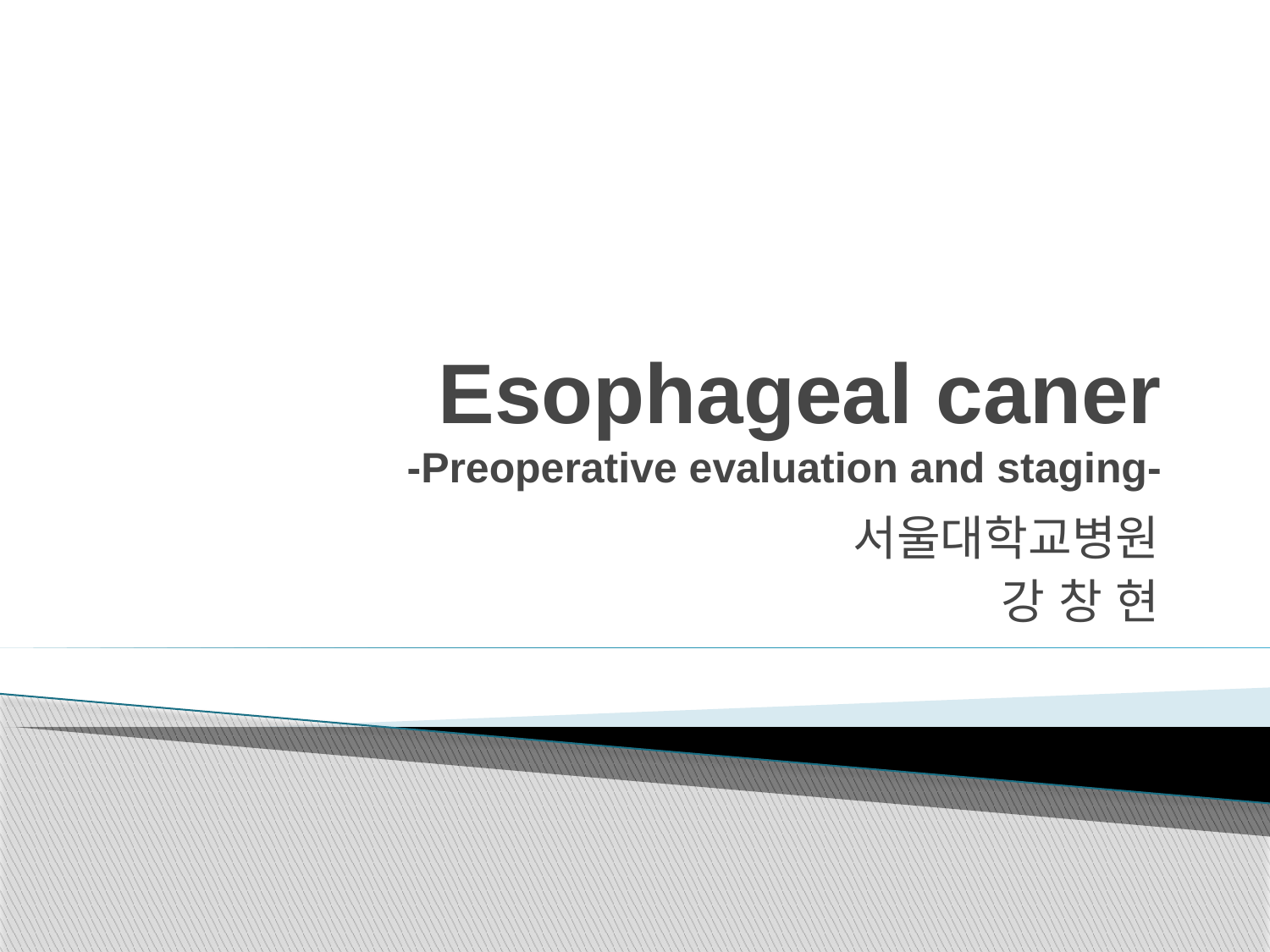

# Esophageal caner -Preoperative evaluation and staging-
서울대학교병원
강 창 현